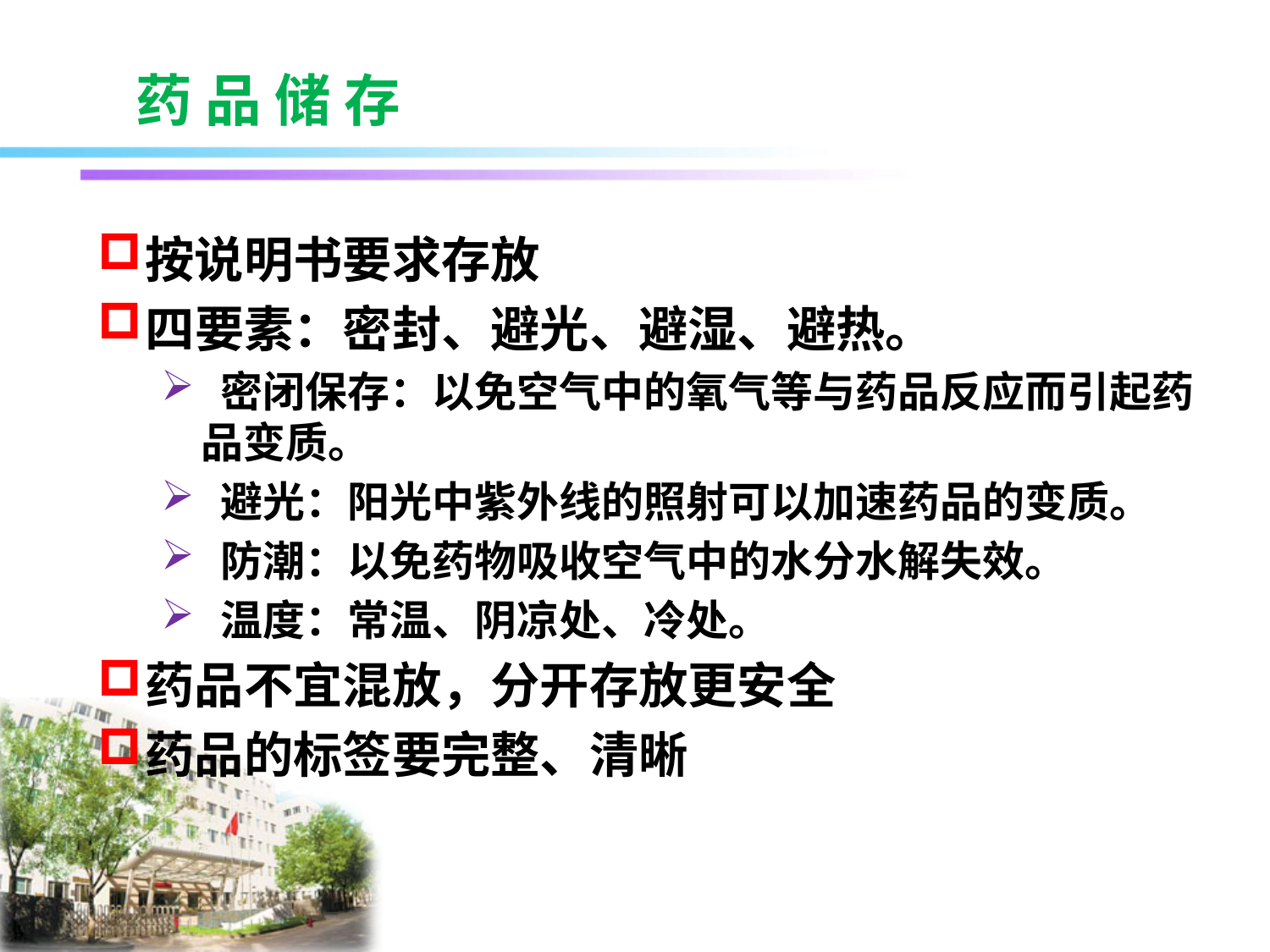

# 药 品 储 存
按说明书要求存放
四要素：密封、避光、避湿、避热。
 密闭保存：以免空气中的氧气等与药品反应而引起药品变质。
 避光：阳光中紫外线的照射可以加速药品的变质。
 防潮：以免药物吸收空气中的水分水解失效。
 温度：常温、阴凉处、冷处。
药品不宜混放，分开存放更安全
药品的标签要完整、清晰